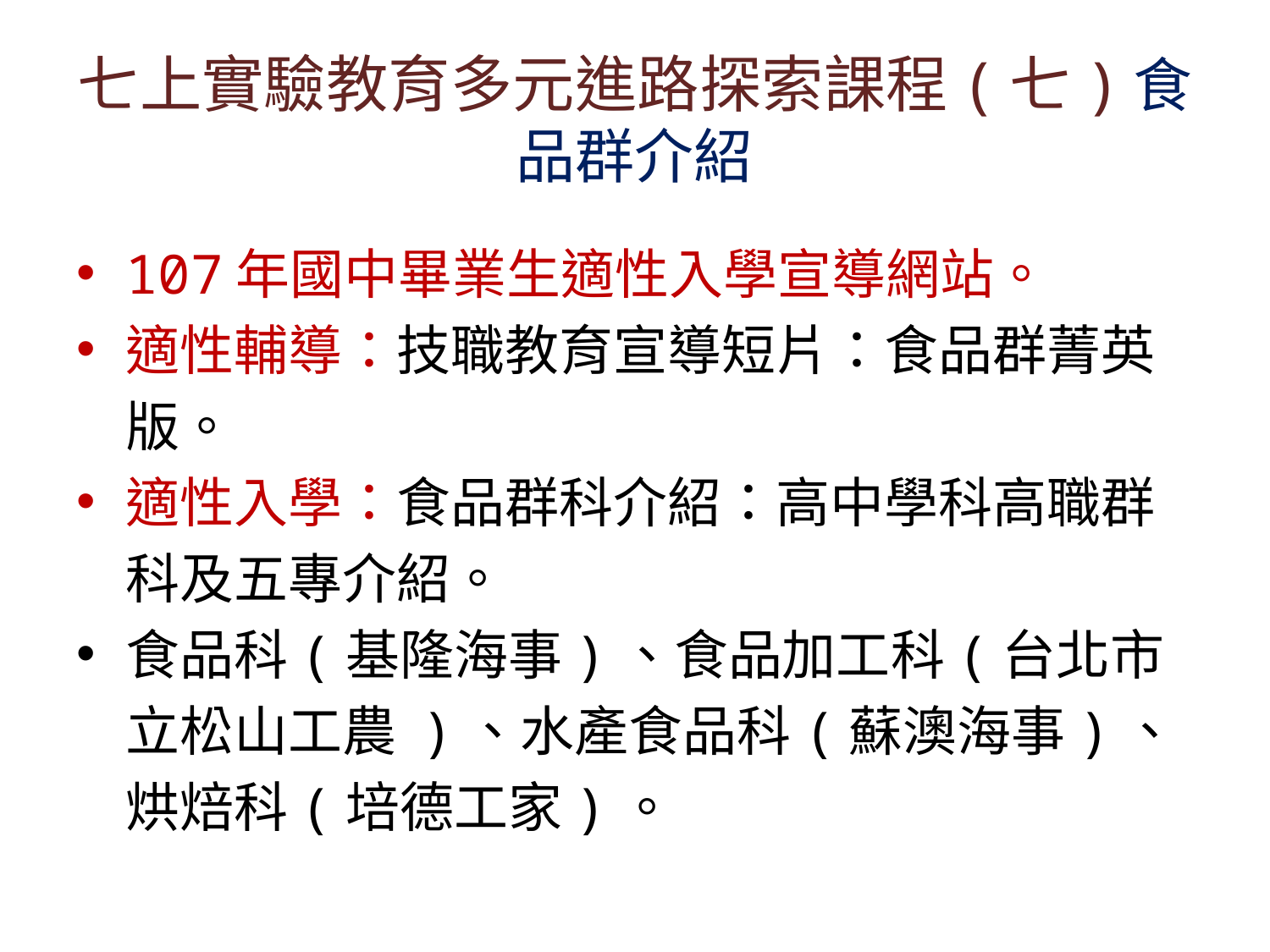

# 七上實驗教育多元進路探索課程(七)食品群介紹
107年國中畢業生適性入學宣導網站。
適性輔導：技職教育宣導短片：食品群菁英版。
適性入學：食品群科介紹：高中學科高職群科及五專介紹。
食品科(基隆海事)、食品加工科(台北市立松山工農 )、水產食品科(蘇澳海事)、烘焙科(培德工家)。